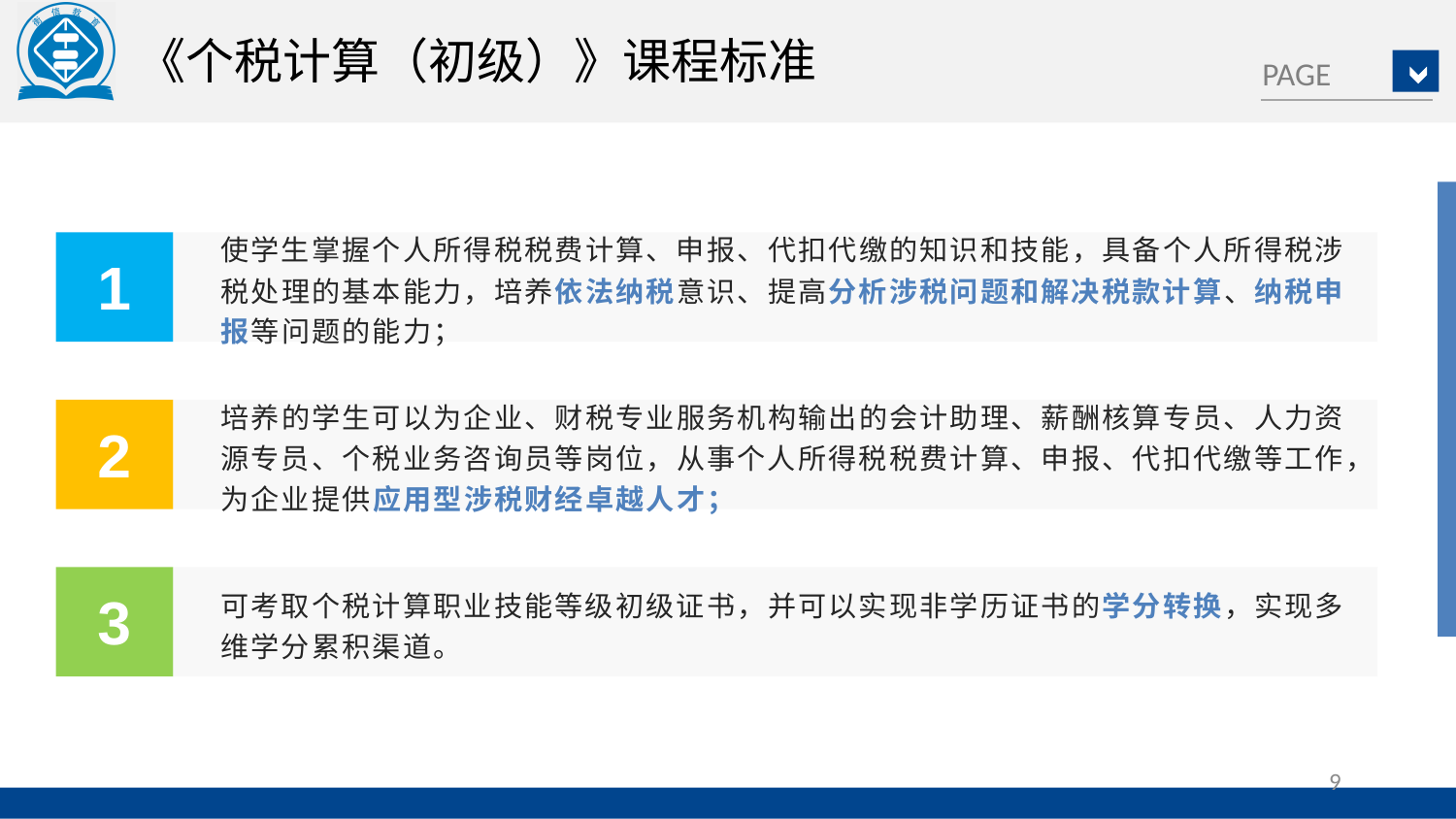

《个税计算（初级）》课程标准
9

使学生掌握个人所得税税费计算、申报、代扣代缴的知识和技能，具备个人所得税涉税处理的基本能力，培养依法纳税意识、提高分析涉税问题和解决税款计算、纳税申报等问题的能力；
1

培养的学生可以为企业、财税专业服务机构输出的会计助理、薪酬核算专员、人力资源专员、个税业务咨询员等岗位，从事个人所得税税费计算、申报、代扣代缴等工作，为企业提供应用型涉税财经卓越人才；
2

可考取个税计算职业技能等级初级证书，并可以实现非学历证书的学分转换，实现多维学分累积渠道。
3
9